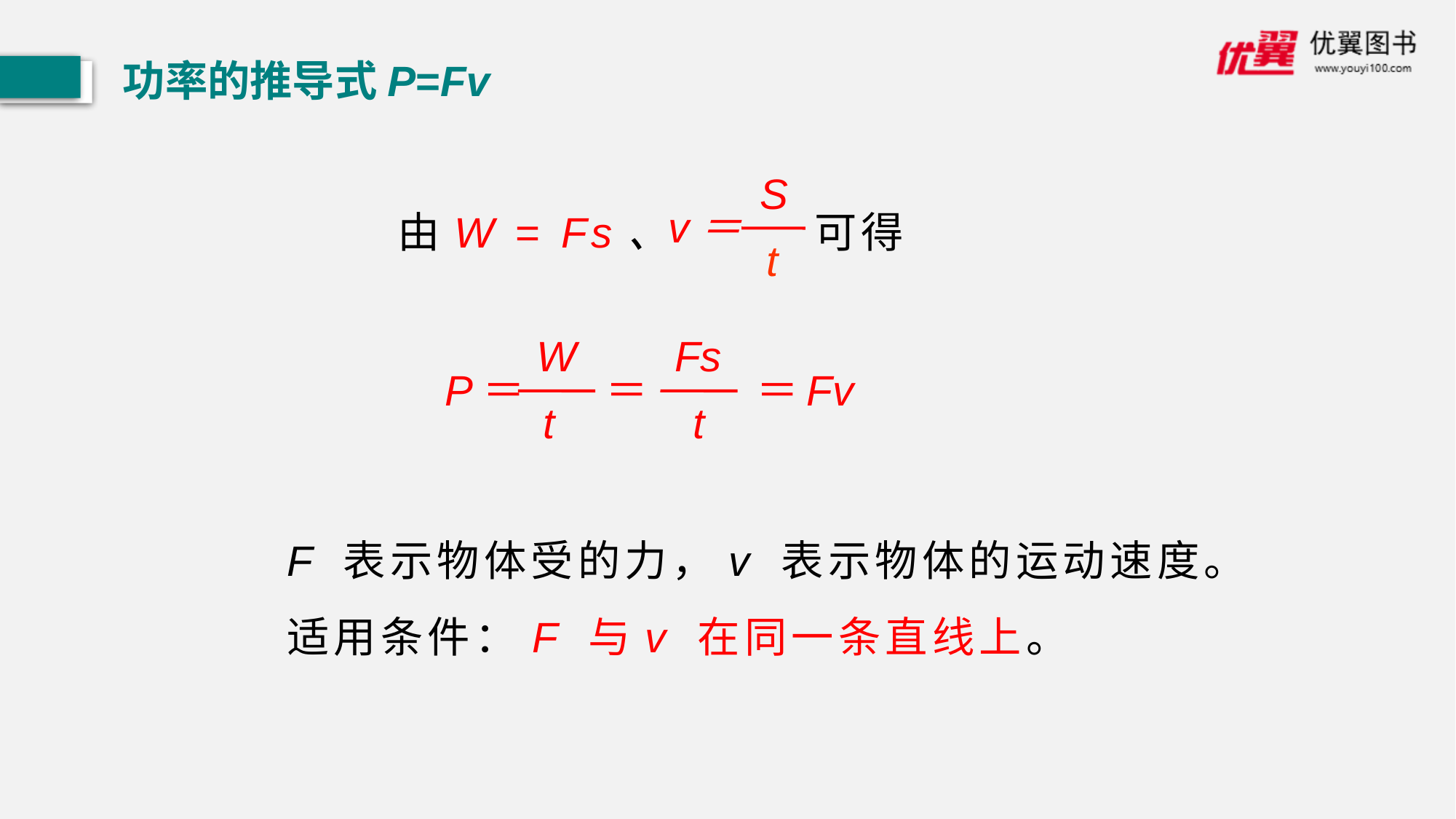

功率的推导式P=Fv

S

t
v＝
由W = Fs、          可得
W

t
Fs
Fv

t
P＝
＝
＝
F 表示物体受的力，v 表示物体的运动速度。
适用条件：F 与v 在同一条直线上。